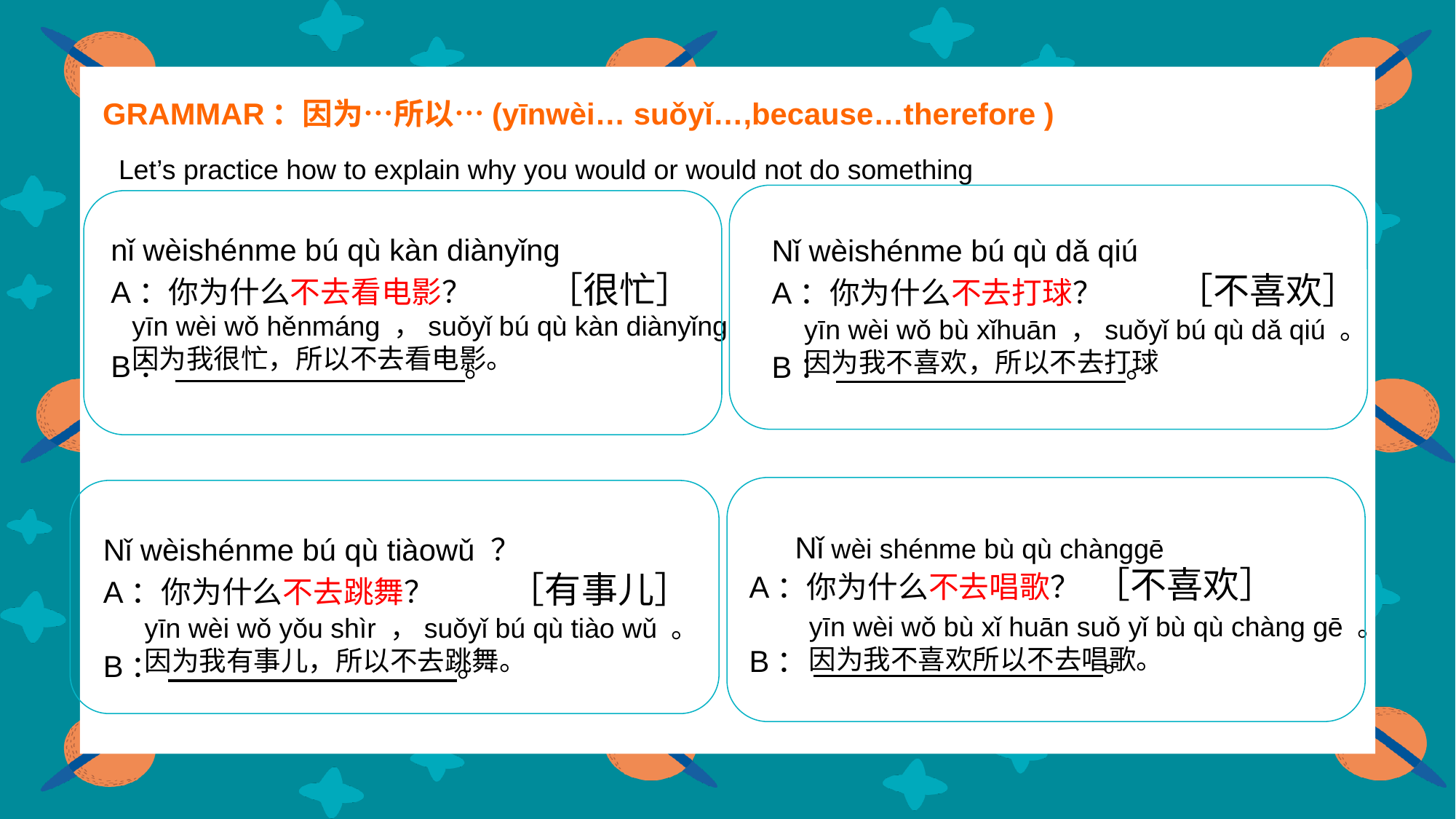

GRAMMAR：因为…所以…(yīnwèi… suǒyǐ…,because…therefore )
Let’s practice how to explain why you would or would not do something

nǐ wèishénme bú qù kàn diànyǐng
A：你为什么不去看电影？           ［很忙］

B：                                            。
Nǐ wèishénme bú qù dǎ qiú
A：你为什么不去打球？           ［不喜欢］

B：                                            。
yīn wèi wǒ hěnmáng ，suǒyǐ bú qù kàn diànyǐng
因为我很忙，所以不去看电影。
yīn wèi wǒ bù xǐhuān ，suǒyǐ bú qù dǎ qiú 。
因为我不喜欢，所以不去打球

A：你为什么不去唱歌？  ［不喜欢］

B：                                            。
Nǐ wèi shénme bù qù chànggē
Nǐ wèishénme bú qù tiàowǔ ？
A：你为什么不去跳舞？           ［有事儿］

B：                                            。
yīn wèi wǒ bù xǐ huān suǒ yǐ bù qù chàng gē 。
因为我不喜欢所以不去唱歌。
yīn wèi wǒ yǒu shìr ，suǒyǐ bú qù tiào wǔ 。
因为我有事儿，所以不去跳舞。